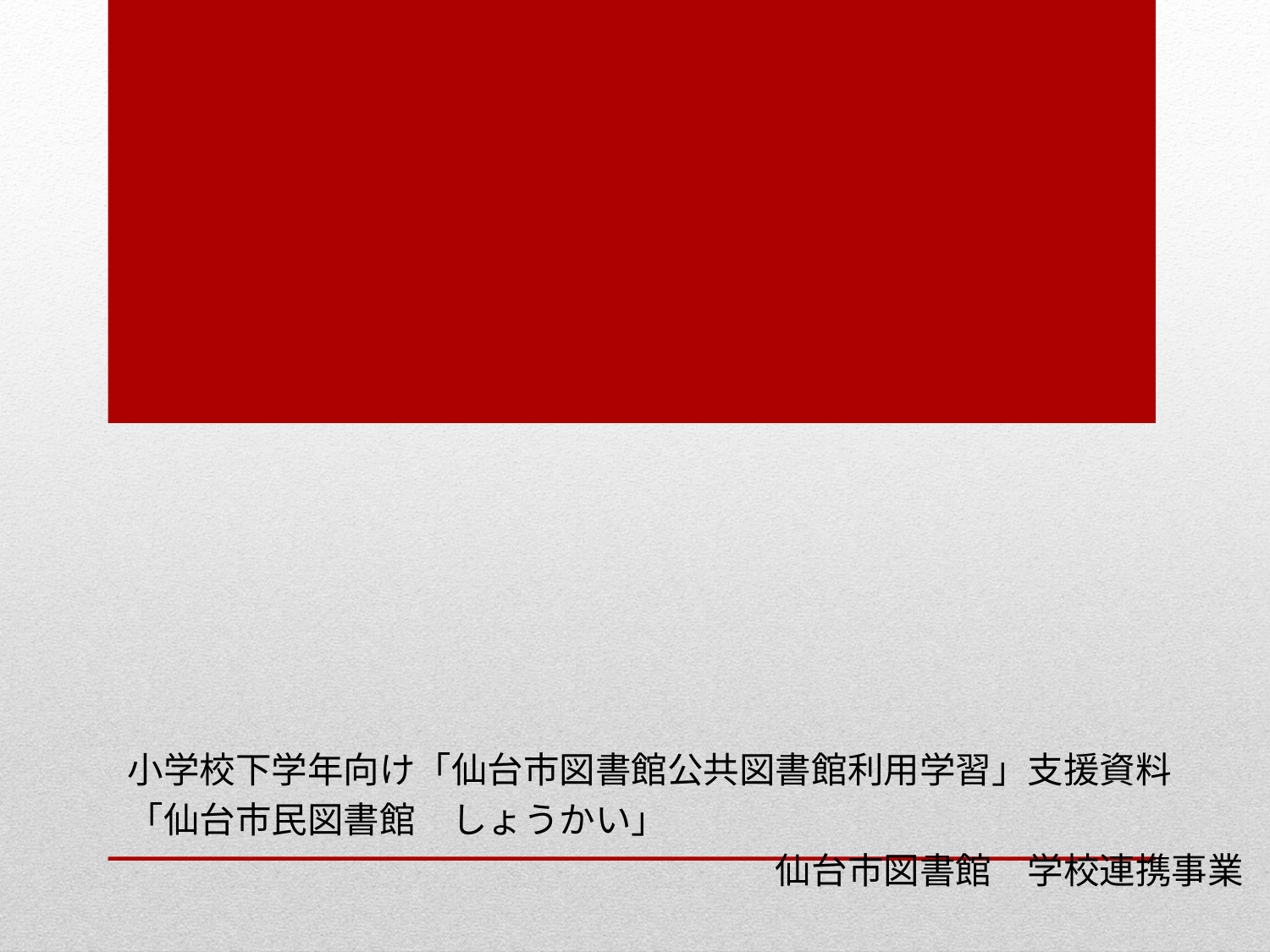

小学校下学年向け「仙台市図書館公共図書館利用学習」支援資料
「仙台市民図書館　しょうかい」
　　　　　　　　　　　　　　　　　　仙台市図書館　学校連携事業